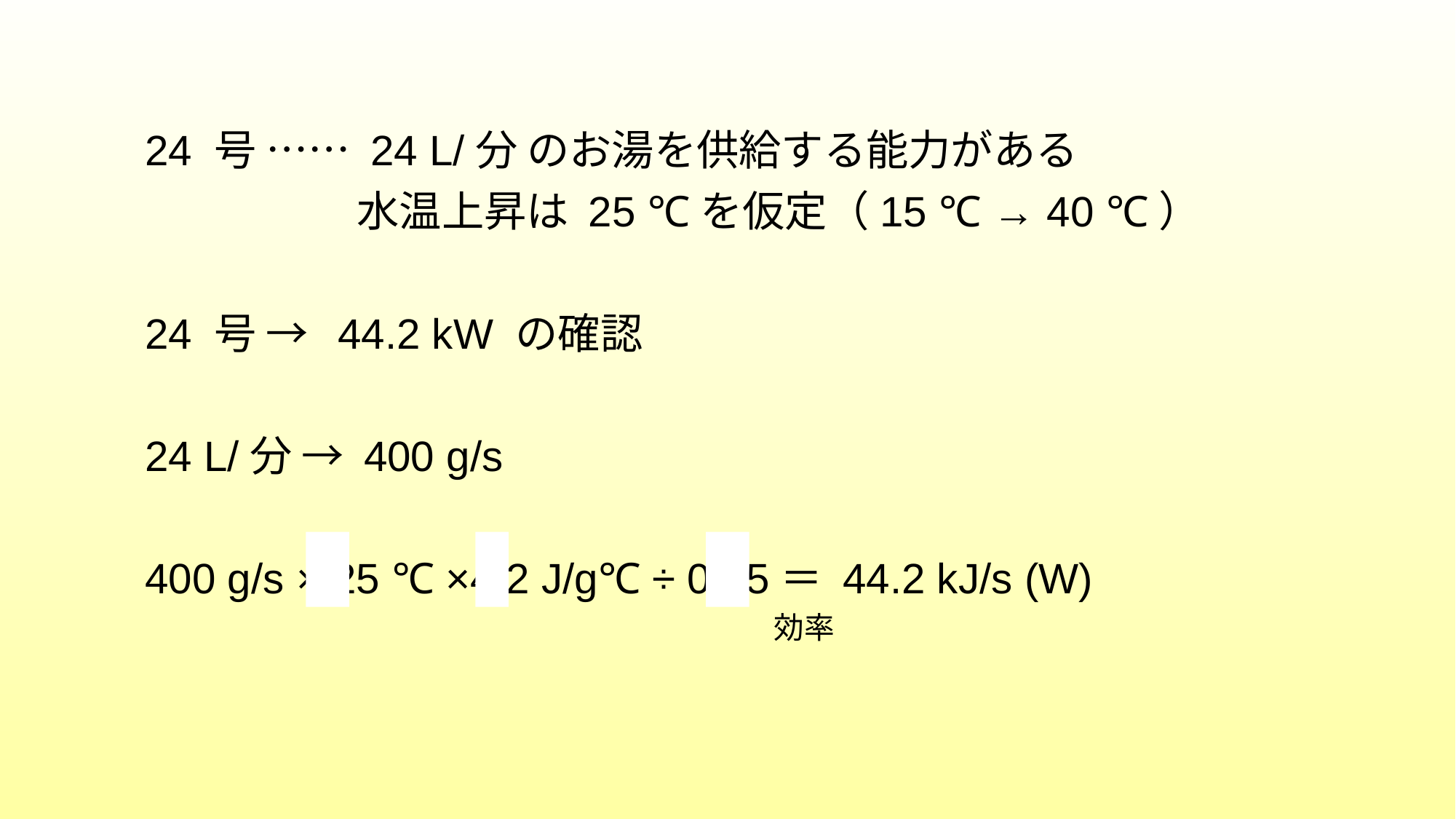

24 号 …… 24 L/分 のお湯を供給する能力がある
　　　　　水温上昇は 25 ℃を仮定（15 ℃ → 40 ℃）

24 号 →  44.2 kW の確認

24 L/分 → 400 g/s

400 g/s × 25 ℃ ×4.2 J/g℃ ÷ 0.95＝ 44.2 kJ/s (W)

効率